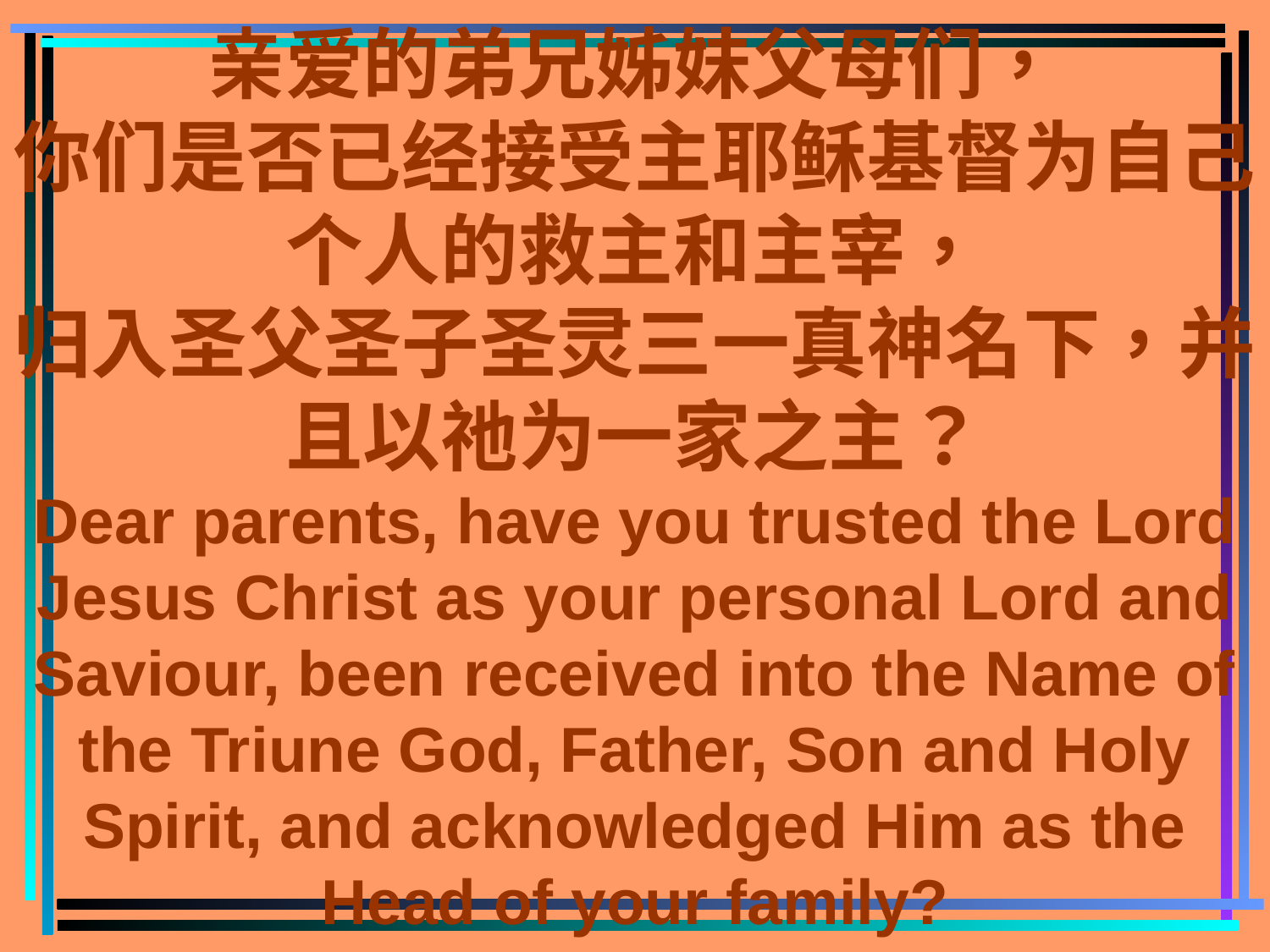

# 亲爱的弟兄姊妹父母们， 你们是否已经接受主耶稣基督为自己个人的救主和主宰， 归入圣父圣子圣灵三一真神名下，并且以祂为一家之主？ Dear parents, have you trusted the Lord Jesus Christ as your personal Lord and Saviour, been received into the Name of the Triune God, Father, Son and Holy Spirit, and acknowledged Him as the Head of your family?